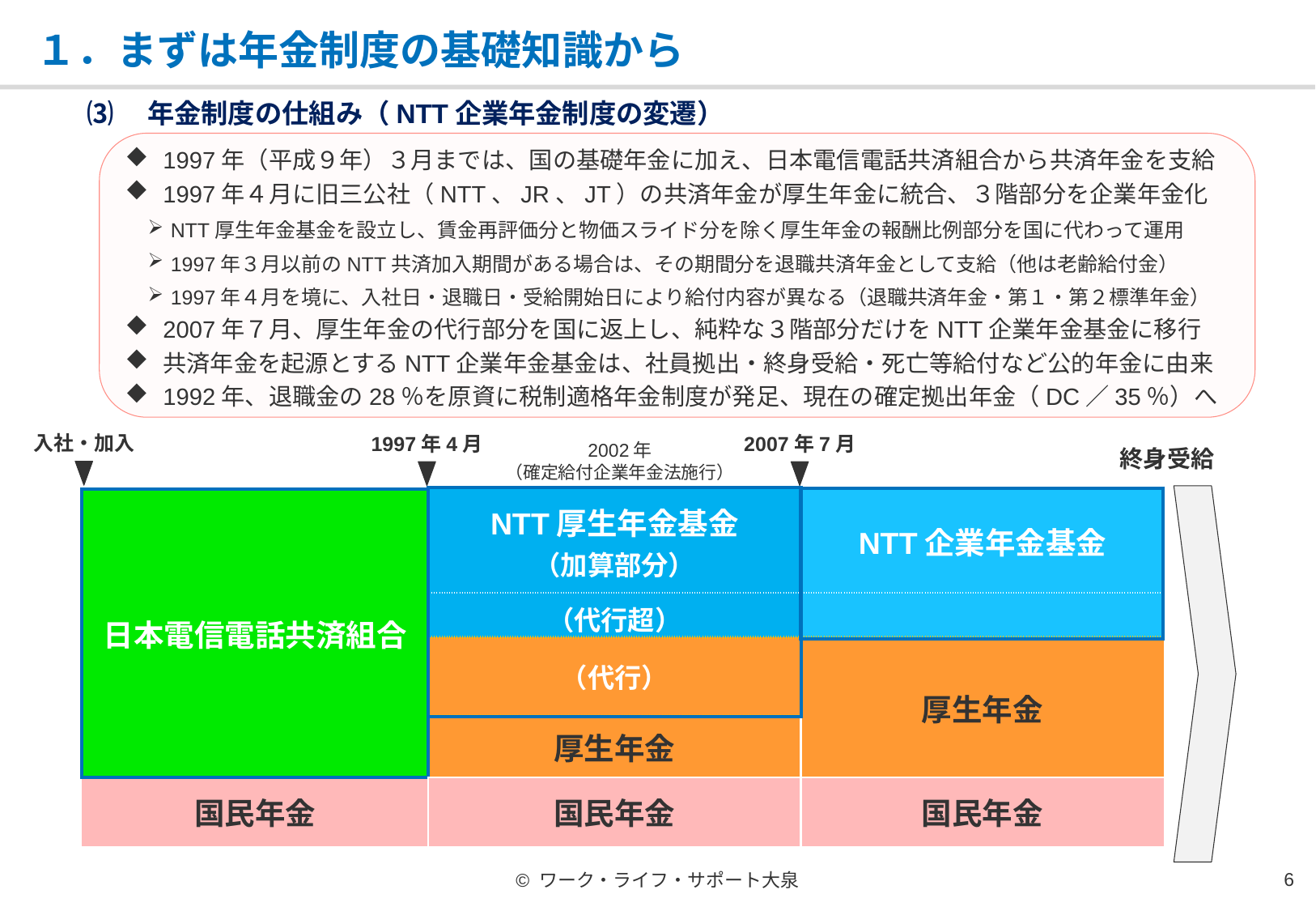

# １．まずは年金制度の基礎知識から
⑶　年金制度の仕組み（NTT企業年金制度の変遷）
1997年（平成９年）３月までは、国の基礎年金に加え、日本電信電話共済組合から共済年金を支給
1997年４月に旧三公社（NTT、JR、JT）の共済年金が厚生年金に統合、３階部分を企業年金化
NTT厚生年金基金を設立し、賃金再評価分と物価スライド分を除く厚生年金の報酬比例部分を国に代わって運用
1997年３月以前のNTT共済加入期間がある場合は、その期間分を退職共済年金として支給（他は老齢給付金）
1997年４月を境に、入社日・退職日・受給開始日により給付内容が異なる（退職共済年金・第１・第２標準年金）
2007年７月、厚生年金の代行部分を国に返上し、純粋な３階部分だけをNTT企業年金基金に移行
共済年金を起源とするNTT企業年金基金は、社員拠出・終身受給・死亡等給付など公的年金に由来
1992年、退職金の28％を原資に税制適格年金制度が発足、現在の確定拠出年金（DC／35％）へ
入社・加入

1997年4月

2007年7月

2002年
（確定給付企業年金法施行）
終身受給

|  |
| --- |
|  |
| --- |
| 日本電信電話共済組合 | NTT厚生年金基金 （加算部分） | NTT企業年金基金 |
| --- | --- | --- |
|  | （代行超） |  |
|  | （代行） | 厚生年金 |
|  | 厚生年金 |  |
| 国民年金 | 国民年金 | 国民年金 |
© ワーク・ライフ・サポート大泉
6